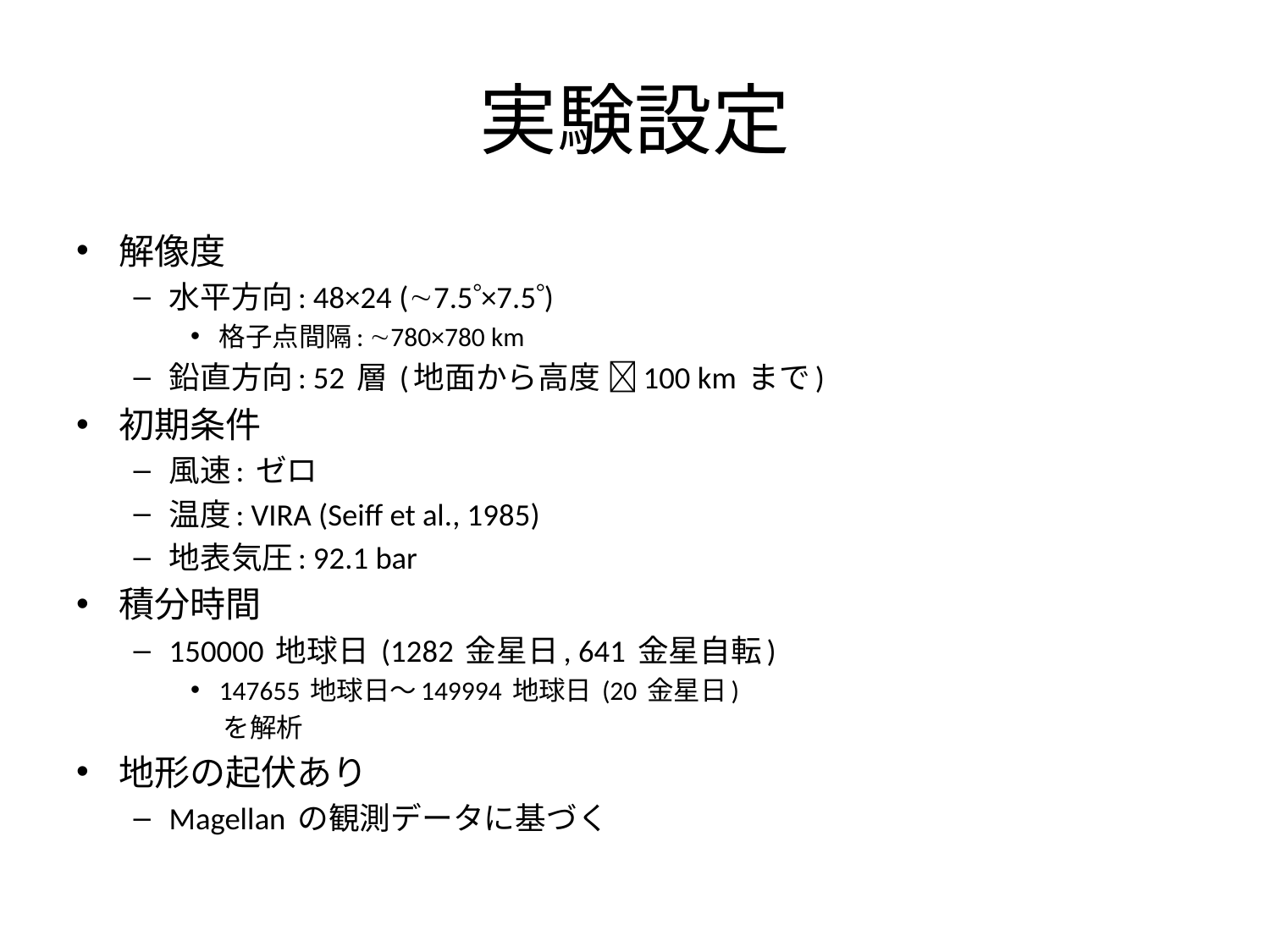

# 実験設定
解像度
水平方向: 48×24 (∼7.5°×7.5°)
格子点間隔: ∼780×780 km
鉛直方向: 52 層 (地面から高度 ∼100 km まで)
初期条件
風速: ゼロ
温度: VIRA (Seiff et al., 1985)
地表気圧: 92.1 bar
積分時間
150000 地球日 (1282 金星日, 641 金星自転)
147655 地球日～149994 地球日 (20 金星日)
　 を解析
地形の起伏あり
Magellan の観測データに基づく